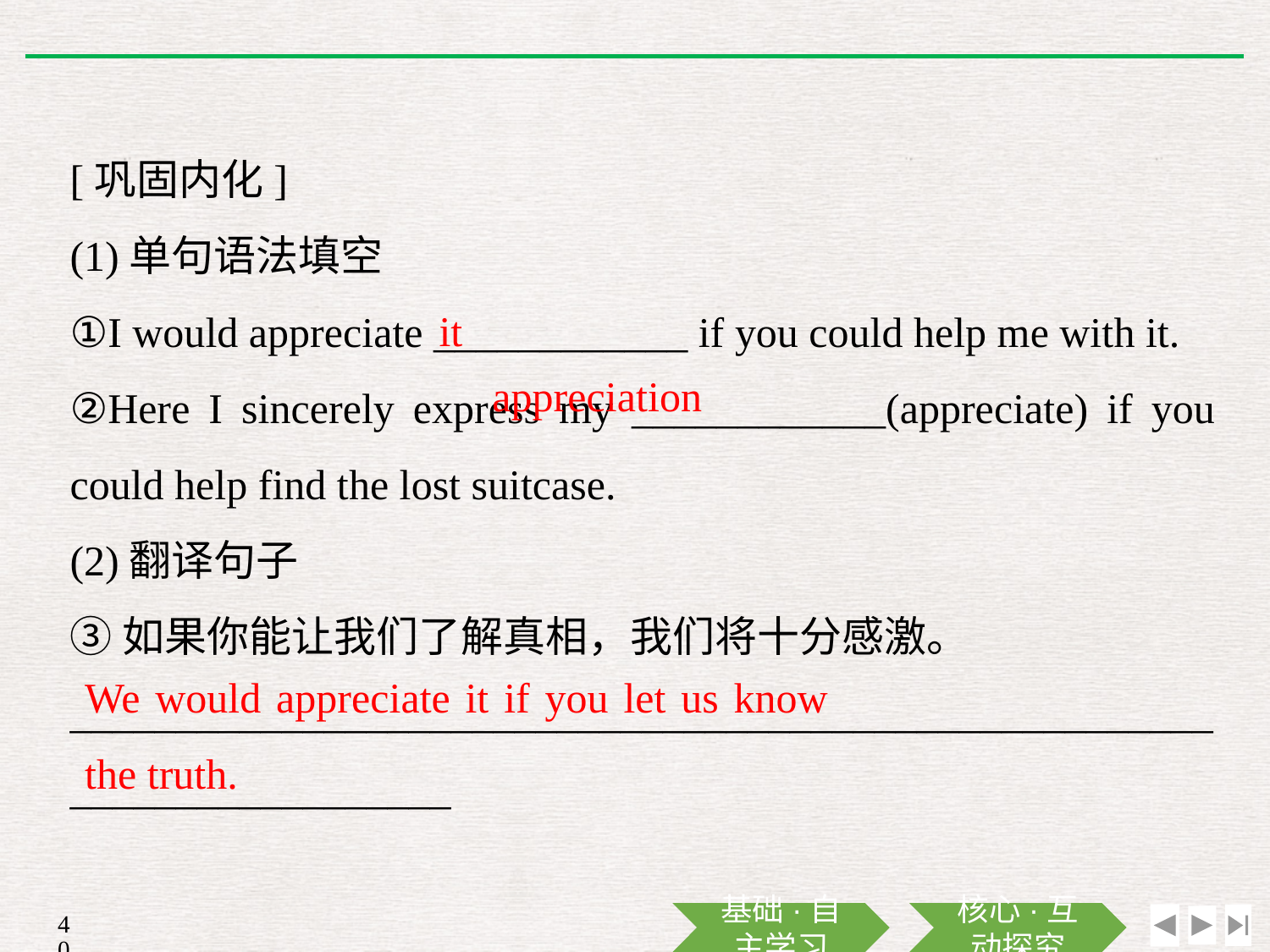

[巩固内化]
(1)单句语法填空
①I would appreciate ____________ if you could help me with it.
②Here I sincerely express my ____________(appreciate) if you could help find the lost suitcase.
(2)翻译句子
③如果你能让我们了解真相，我们将十分感激。
________________________________________________________________________
it
appreciation
We would appreciate it if you let us know the truth.